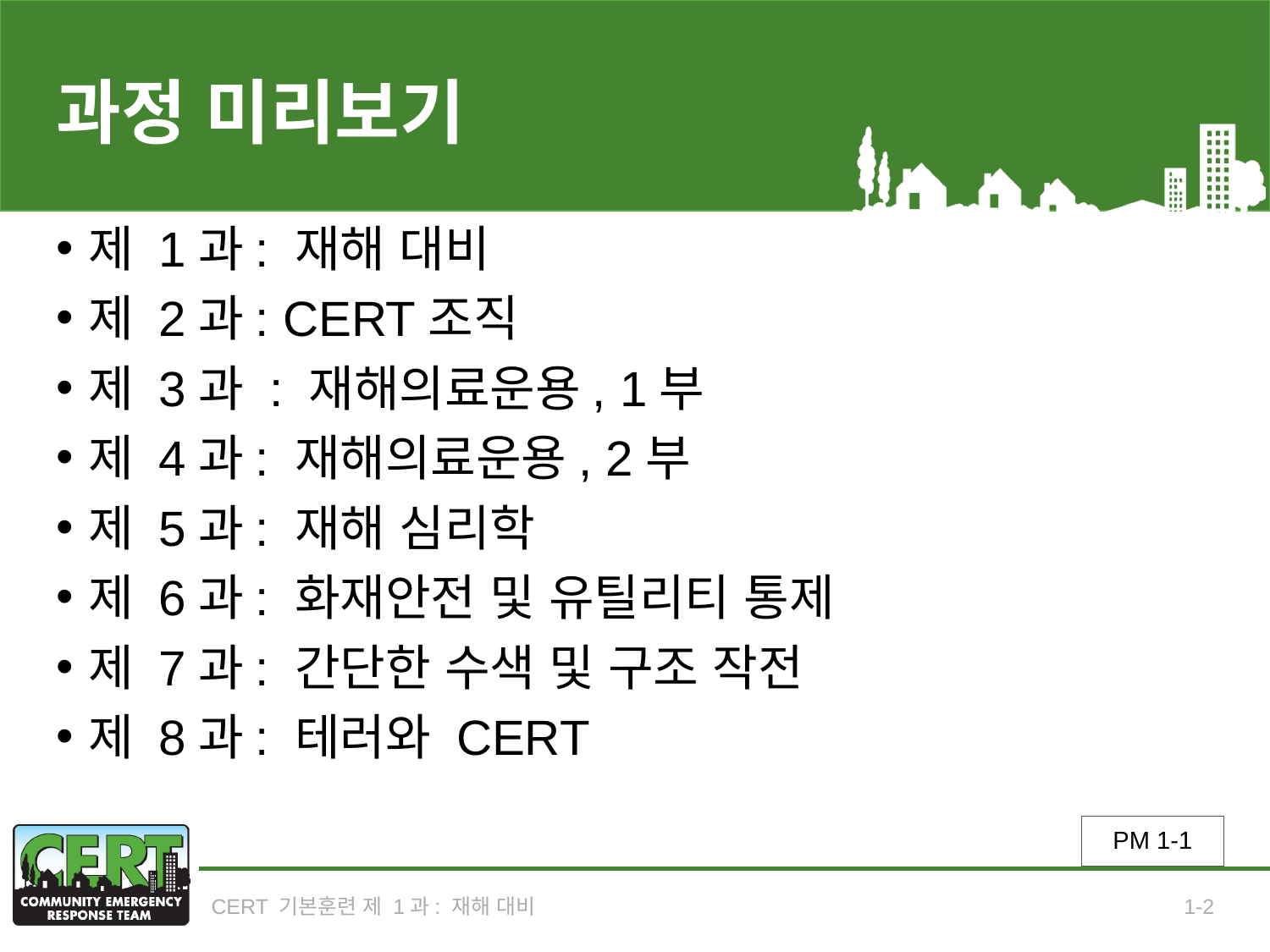

# 과정 미리보기
제 1과: 재해 대비
제 2과: CERT조직
제 3과 : 재해의료운용, 1부
제 4과: 재해의료운용, 2부
제 5과: 재해 심리학
제 6과: 화재안전 및 유틸리티 통제
제 7과: 간단한 수색 및 구조 작전
제 8과: 테러와 CERT
PM 1-1
CERT 기본훈련 제 1과: 재해 대비
1-2